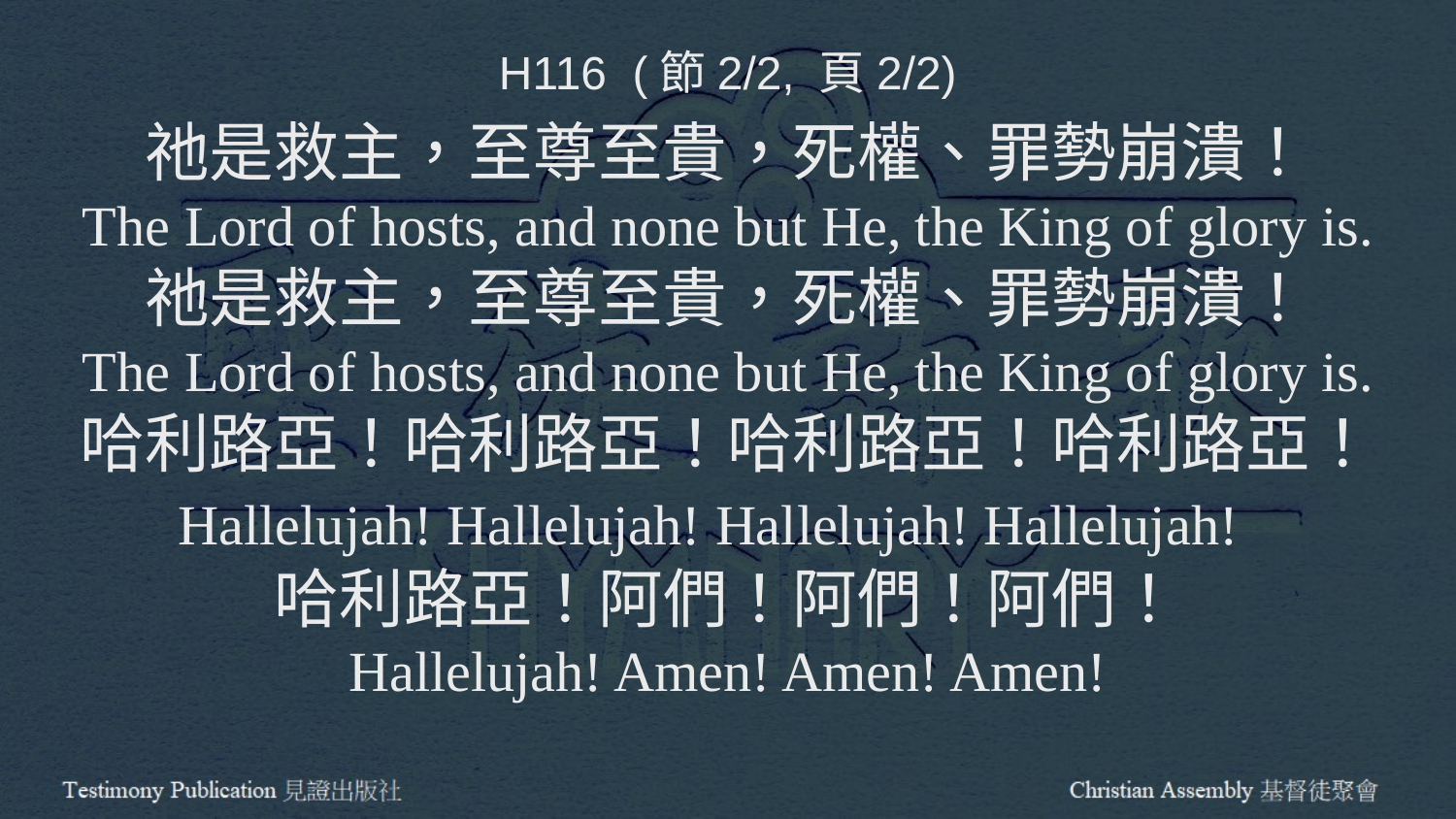

H116  (節2/2, 頁2/2)
祂是救主，至尊至貴，死權、罪勢崩潰！
The Lord of hosts, and none but He, the King of glory is.
祂是救主，至尊至貴，死權、罪勢崩潰！
The Lord of hosts, and none but He, the King of glory is.
哈利路亞！哈利路亞！哈利路亞！哈利路亞！
Hallelujah! Hallelujah! Hallelujah! Hallelujah!
哈利路亞！阿們！阿們！阿們！
Hallelujah! Amen! Amen! Amen!